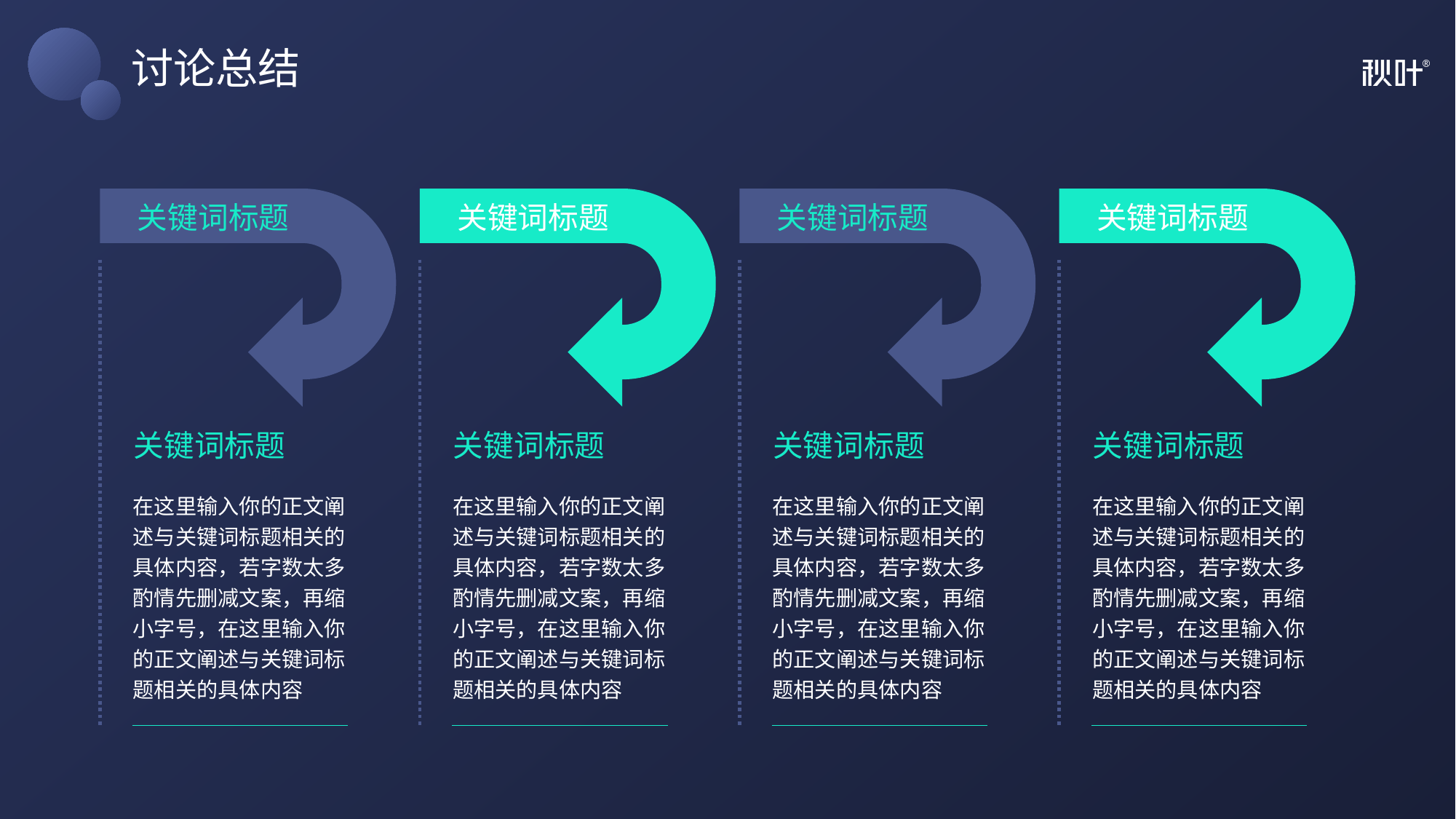

# 讨论总结

关键词标题
关键词标题
在这里输入你的正文阐述与关键词标题相关的具体内容，若字数太多酌情先删减文案，再缩小字号，在这里输入你的正文阐述与关键词标题相关的具体内容

关键词标题
关键词标题
在这里输入你的正文阐述与关键词标题相关的具体内容，若字数太多酌情先删减文案，再缩小字号，在这里输入你的正文阐述与关键词标题相关的具体内容

关键词标题
关键词标题
在这里输入你的正文阐述与关键词标题相关的具体内容，若字数太多酌情先删减文案，再缩小字号，在这里输入你的正文阐述与关键词标题相关的具体内容

关键词标题
关键词标题
在这里输入你的正文阐述与关键词标题相关的具体内容，若字数太多酌情先删减文案，再缩小字号，在这里输入你的正文阐述与关键词标题相关的具体内容